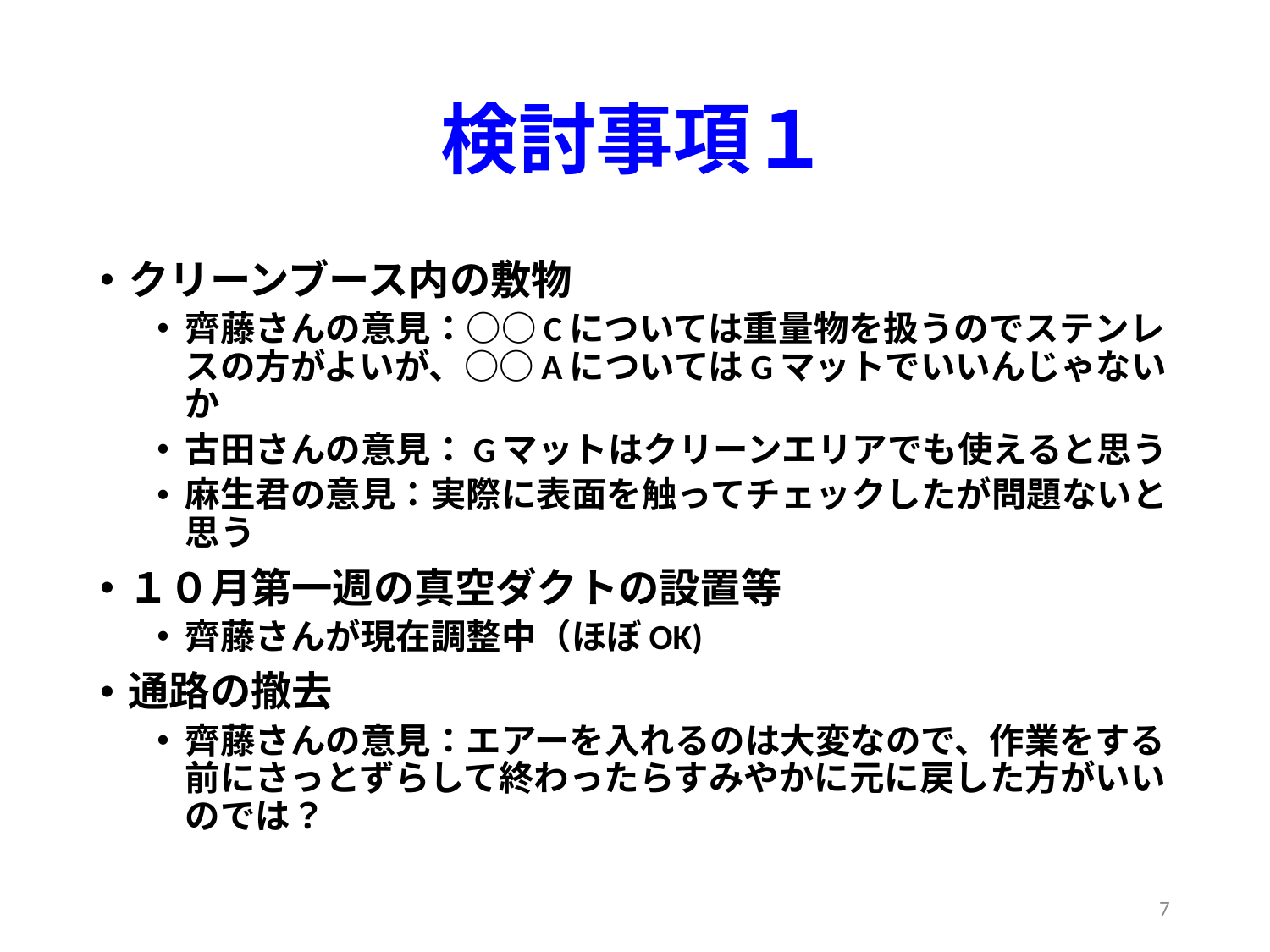

# 検討事項１
クリーンブース内の敷物
齊藤さんの意見：○○Cについては重量物を扱うのでステンレスの方がよいが、○○AについてはGマットでいいんじゃないか
古田さんの意見：Gマットはクリーンエリアでも使えると思う
麻生君の意見：実際に表面を触ってチェックしたが問題ないと思う
１０月第一週の真空ダクトの設置等
齊藤さんが現在調整中（ほぼOK)
通路の撤去
齊藤さんの意見：エアーを入れるのは大変なので、作業をする前にさっとずらして終わったらすみやかに元に戻した方がいいのでは？
7